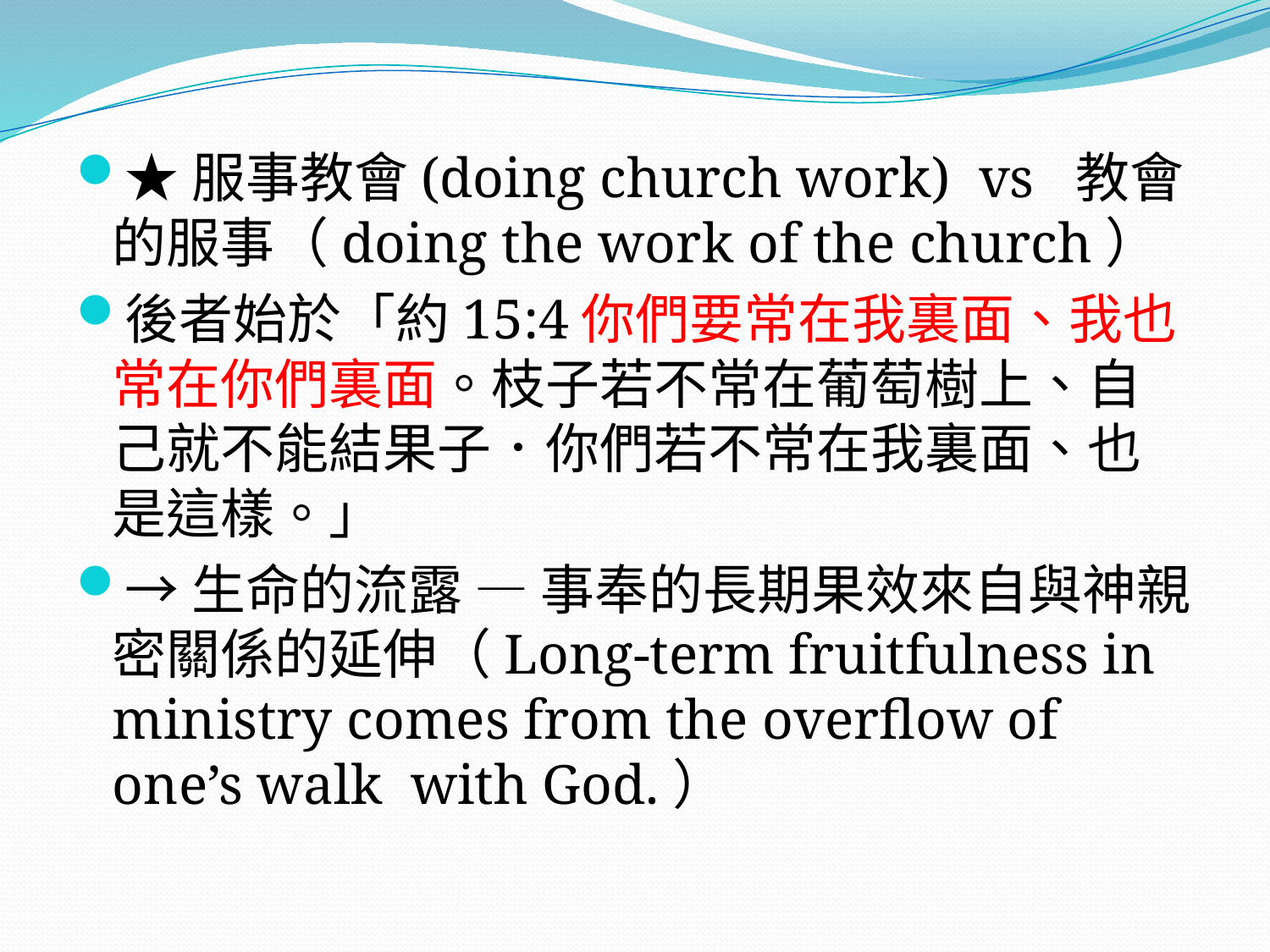

#
★服事教會(doing church work)  vs  教會的服事（doing the work of the church）
後者始於「約15:4你們要常在我裏面、我也常在你們裏面。枝子若不常在葡萄樹上、自己就不能結果子．你們若不常在我裏面、也是這樣。」
→生命的流露 — 事奉的長期果效來自與神親密關係的延伸（Long-term fruitfulness in ministry comes from the overflow of one’s walk  with God.）